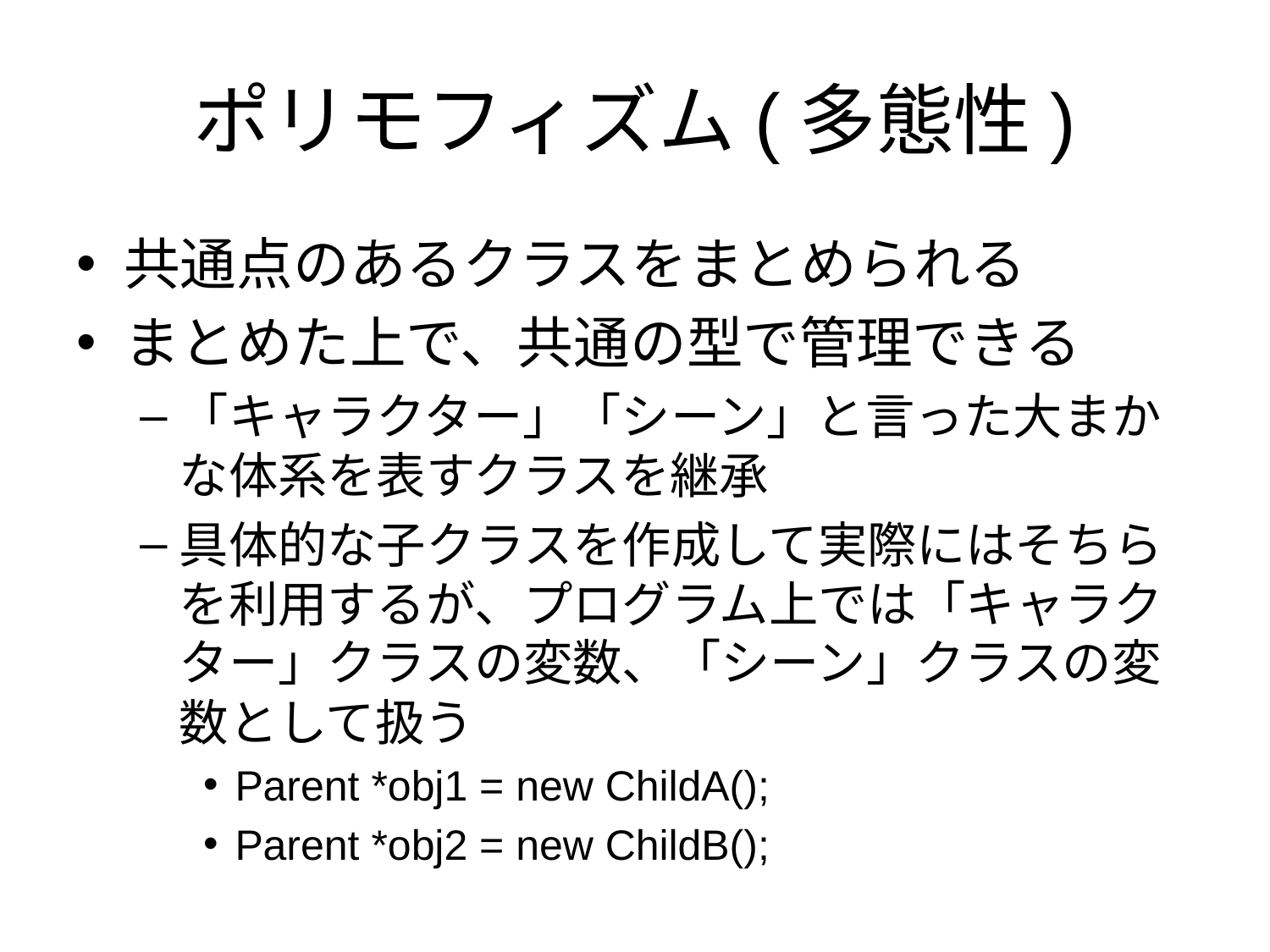

# ポリモフィズム(多態性)
共通点のあるクラスをまとめられる
まとめた上で、共通の型で管理できる
「キャラクター」「シーン」と言った大まかな体系を表すクラスを継承
具体的な子クラスを作成して実際にはそちらを利用するが、プログラム上では「キャラクター」クラスの変数、「シーン」クラスの変数として扱う
Parent *obj1 = new ChildA();
Parent *obj2 = new ChildB();